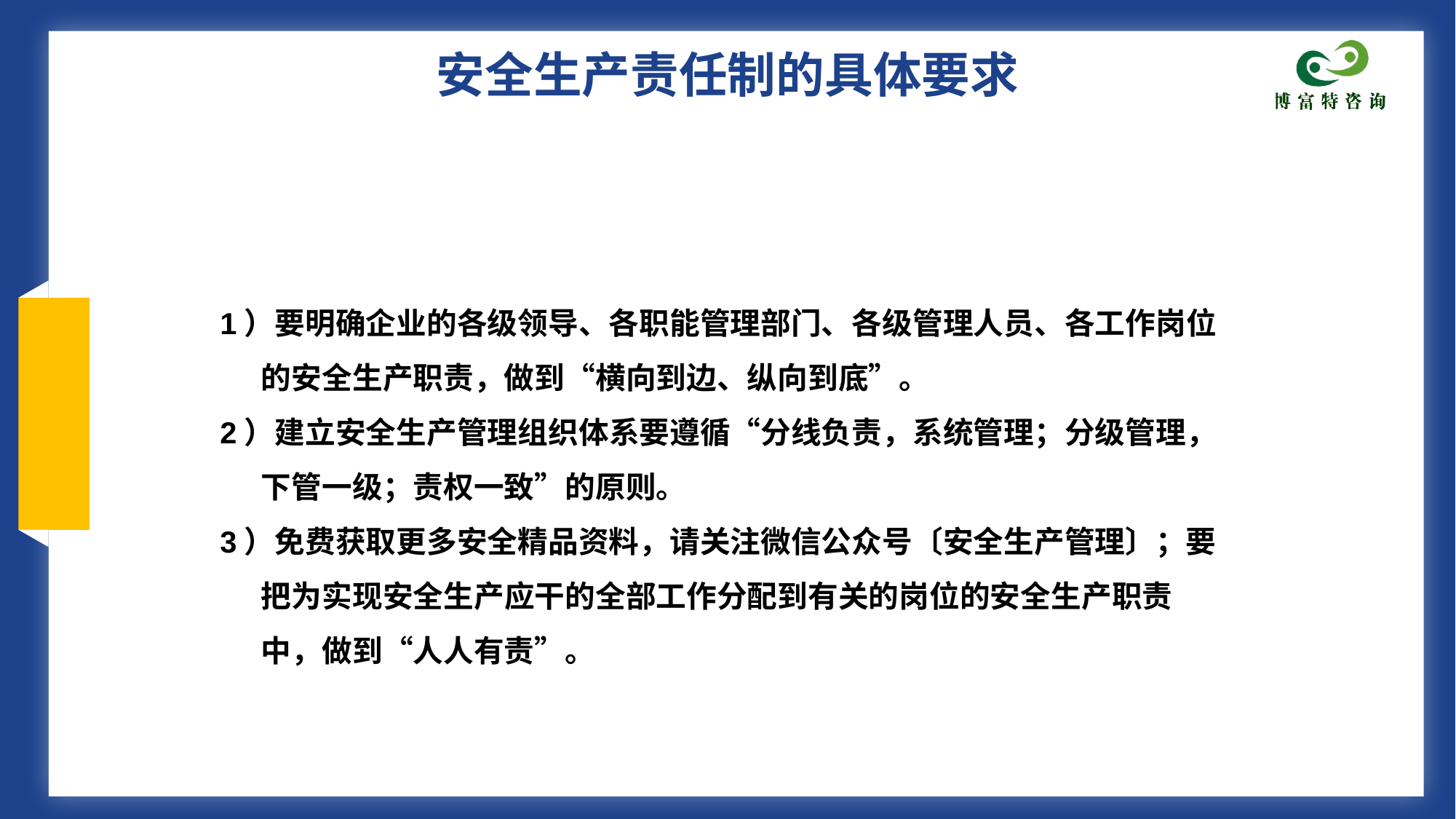

安全生产责任制的具体要求
1）要明确企业的各级领导、各职能管理部门、各级管理人员、各工作岗位的安全生产职责，做到“横向到边、纵向到底”。
2）建立安全生产管理组织体系要遵循“分线负责，系统管理；分级管理，下管一级；责权一致”的原则。
3）免费获取更多安全精品资料，请关注微信公众号〔安全生产管理〕；要把为实现安全生产应干的全部工作分配到有关的岗位的安全生产职责中，做到“人人有责”。